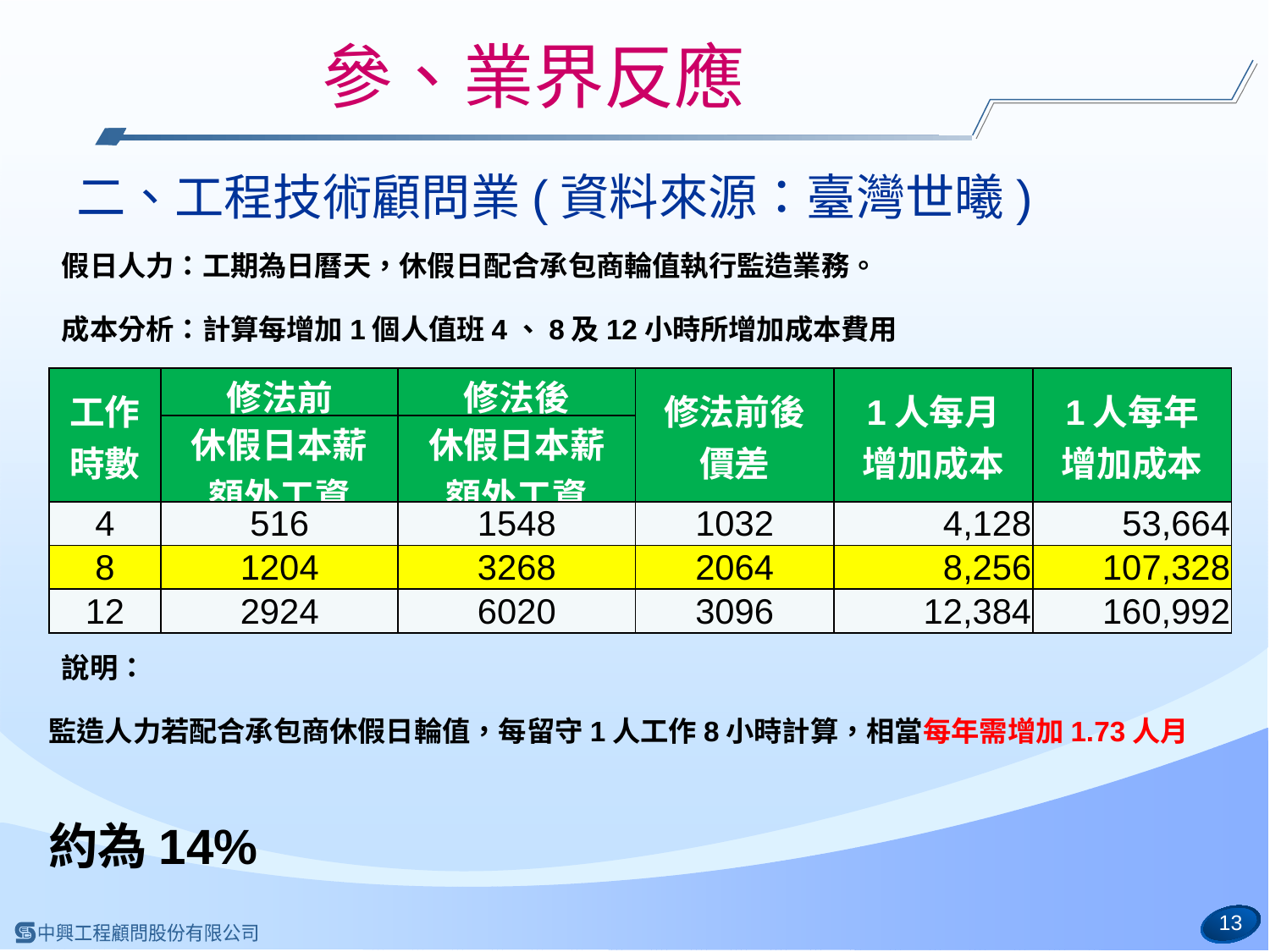

# 參、業界反應
二、工程技術顧問業(資料來源：臺灣世曦)
假日人力：工期為日曆天，休假日配合承包商輪值執行監造業務。
成本分析：計算每增加1個人值班4、8及12小時所增加成本費用

說明：
監造人力若配合承包商休假日輪值，每留守1人工作8小時計算，相當每年需增加1.73人月

約為14%
| 工作 時數 | 修法前 | 修法後 | 修法前後 價差 | 1人每月 增加成本 | 1人每年 增加成本 |
| --- | --- | --- | --- | --- | --- |
|  | 休假日本薪 額外工資 | 休假日本薪 額外工資 |  |  |  |
| 4 | 516 | 1548 | 1032 | 4,128 | 53,664 |
| 8 | 1204 | 3268 | 2064 | 8,256 | 107,328 |
| 12 | 2924 | 6020 | 3096 | 12,384 | 160,992 |
13